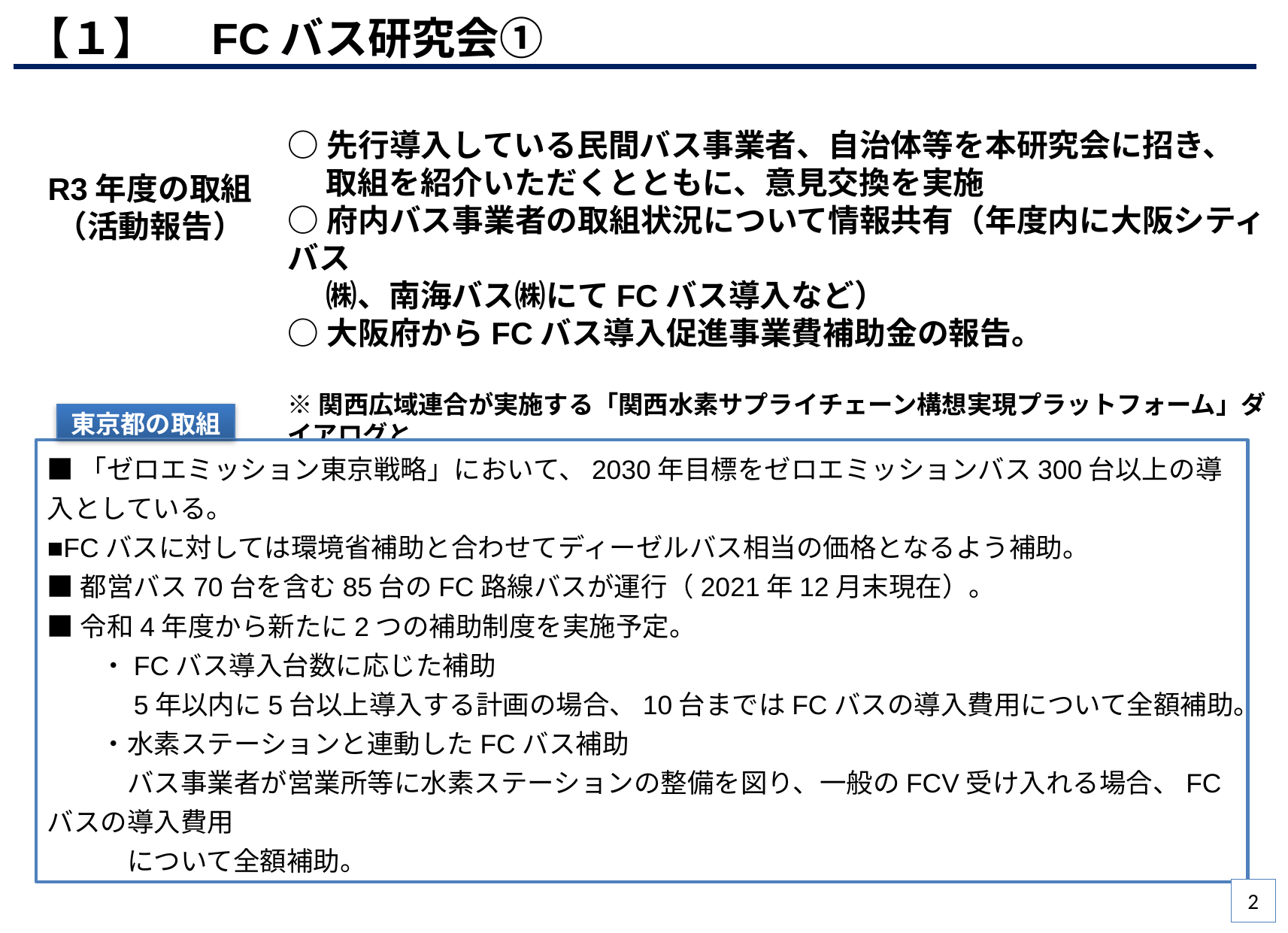

【１】　FCバス研究会①
○先行導入している民間バス事業者、自治体等を本研究会に招き、
　 取組を紹介いただくとともに、意見交換を実施
○府内バス事業者の取組状況について情報共有（年度内に大阪シティバス
　 ㈱、南海バス㈱にてFCバス導入など）
○大阪府からFCバス導入促進事業費補助金の報告。

※関西広域連合が実施する「関西水素サプライチェーン構想実現プラットフォーム」ダイアログと
　 共同開催にて実施。

R3年度の取組
（活動報告）
東京都の取組
■「ゼロエミッション東京戦略」において、2030年目標をゼロエミッションバス300台以上の導入としている。
■FCバスに対しては環境省補助と合わせてディーゼルバス相当の価格となるよう補助。
■都営バス70台を含む85台のFC路線バスが運行（2021年12月末現在）。
■令和4年度から新たに2つの補助制度を実施予定。
　　・FCバス導入台数に応じた補助
　　　5年以内に5台以上導入する計画の場合、10台まではFCバスの導入費用について全額補助。
　　・水素ステーションと連動したFCバス補助
　　　バス事業者が営業所等に水素ステーションの整備を図り、一般のFCV受け入れる場合、FCバスの導入費用
　　　について全額補助。
2